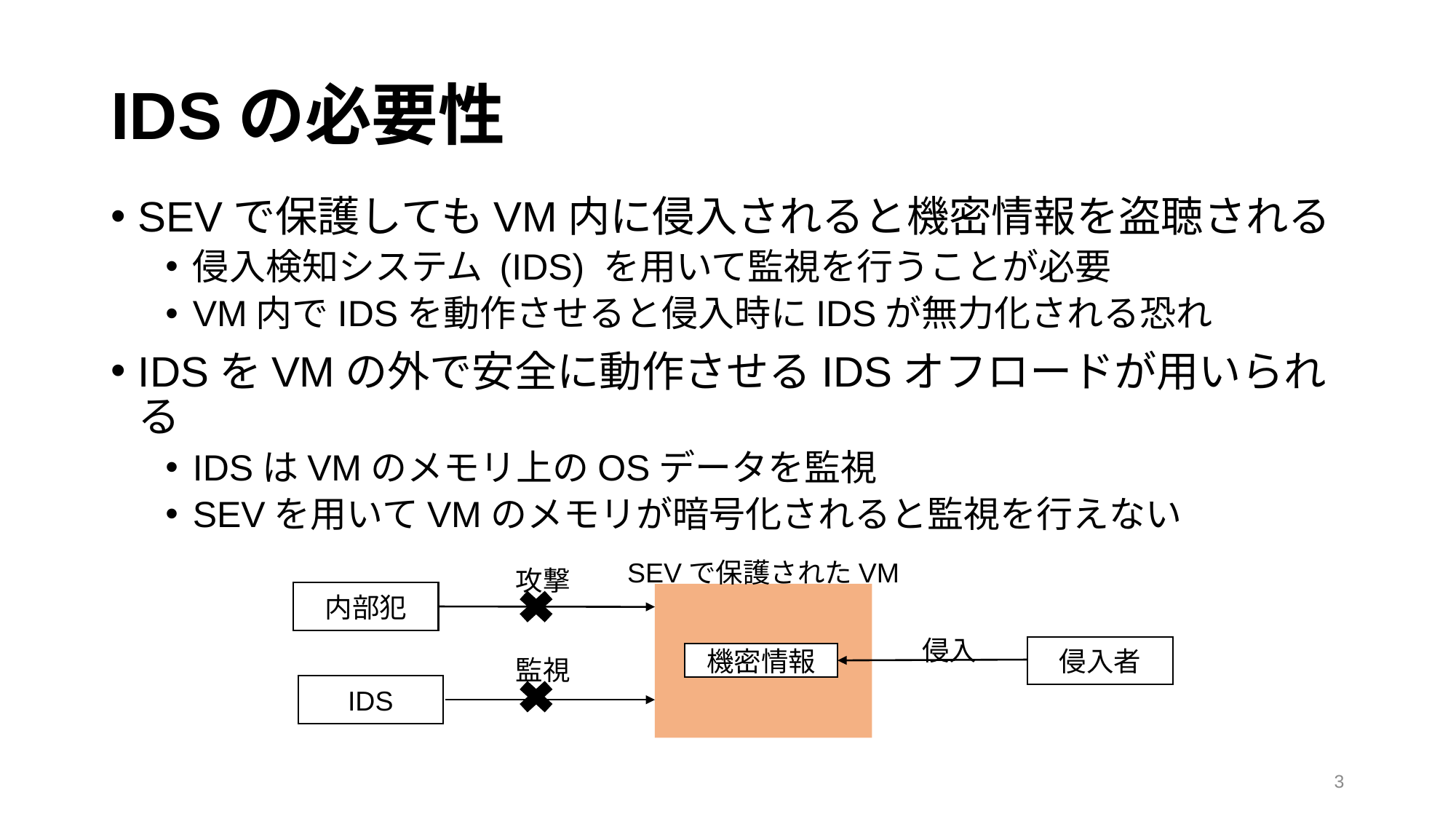

# IDSの必要性
SEVで保護してもVM内に侵入されると機密情報を盗聴される
侵入検知システム (IDS) を用いて監視を行うことが必要
VM内でIDSを動作させると侵入時にIDSが無力化される恐れ
IDSをVMの外で安全に動作させるIDSオフロードが用いられる
IDSはVMのメモリ上のOSデータを監視
SEVを用いてVMのメモリが暗号化されると監視を行えない

SEVで保護されたVM
攻撃
内部犯

侵入
機密情報
監視
IDS

侵入者
3